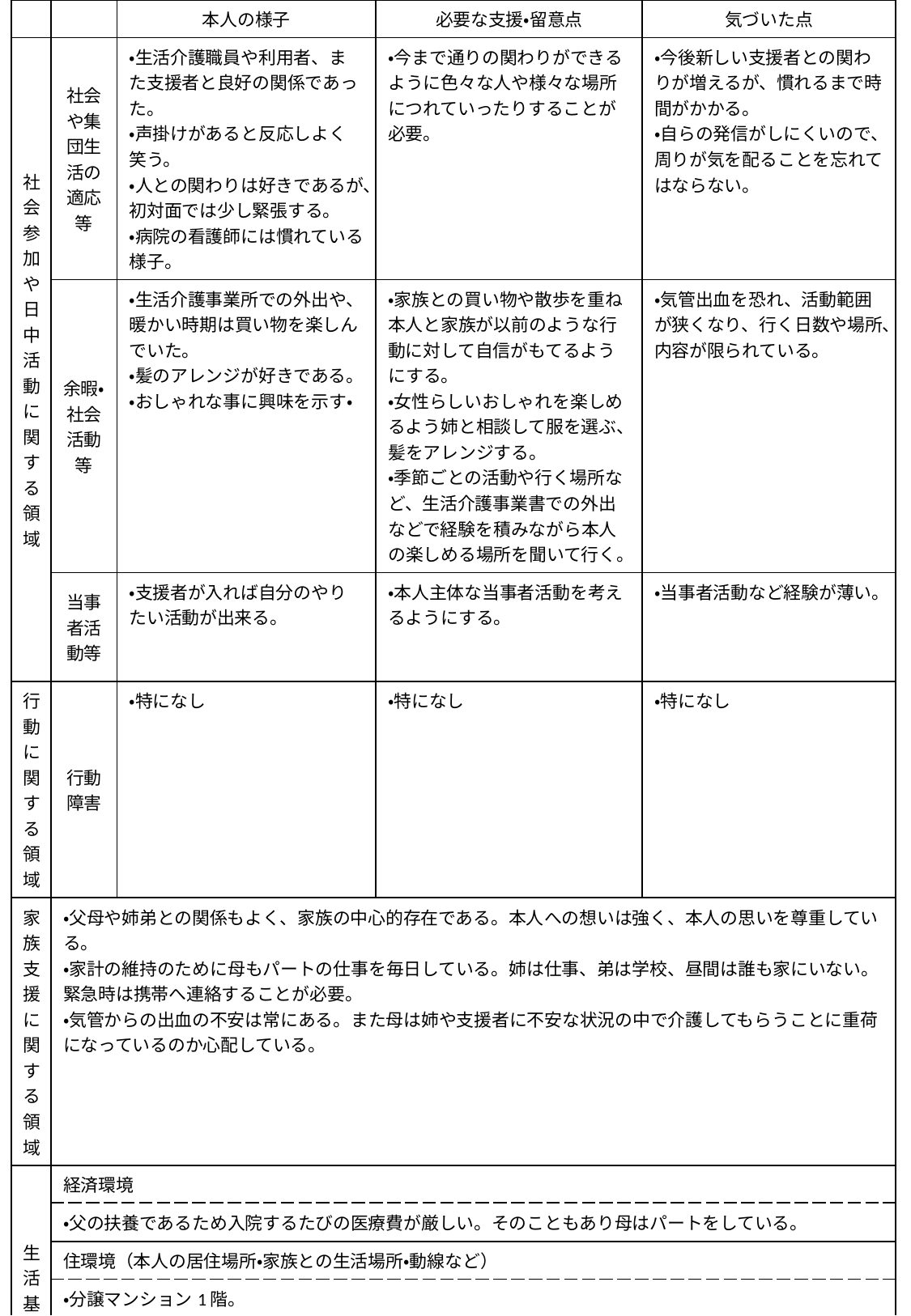

|  |  | 本人の様子 | 必要な支援・留意点 | 気づいた点 |
| --- | --- | --- | --- | --- |
| 社会参加や日中活動に関する領域 | 社会や集団生活の適応等 | ・生活介護職員や利用者、また支援者と良好の関係であった。 ・声掛けがあると反応しよく笑う。 ・人との関わりは好きであるが、初対面では少し緊張する。 ・病院の看護師には慣れている様子。 | ・今まで通りの関わりができるように色々な人や様々な場所につれていったりすることが必要。 | ・今後新しい支援者との関わりが増えるが、慣れるまで時間がかかる。 ・自らの発信がしにくいので、周りが気を配ることを忘れてはならない。 |
|  | 余暇・社会活動等 | ・生活介護事業所での外出や、暖かい時期は買い物を楽しんでいた。 ・髪のアレンジが好きである。 ・おしゃれな事に興味を示す・ | ・家族との買い物や散歩を重ね本人と家族が以前のような行動に対して自信がもてるようにする。 ・女性らしいおしゃれを楽しめるよう姉と相談して服を選ぶ、髪をアレンジする。 ・季節ごとの活動や行く場所など、生活介護事業書での外出などで経験を積みながら本人の楽しめる場所を聞いて行く。 | ・気管出血を恐れ、活動範囲が狭くなり、行く日数や場所、内容が限られている。 |
|  | 当事者活動等 | ・支援者が入れば自分のやりたい活動が出来る。 | ・本人主体な当事者活動を考えるようにする。 | ・当事者活動など経験が薄い。 |
| 行動に関する領域 | 行動障害 | ・特になし | ・特になし | ・特になし |
| 家族支援に関する領域 | ・父母や姉弟との関係もよく、家族の中心的存在である。本人への想いは強く、本人の思いを尊重している。 ・家計の維持のために母もパートの仕事を毎日している。姉は仕事、弟は学校、昼間は誰も家にいない。緊急時は携帯へ連絡することが必要。 ・気管からの出血の不安は常にある。また母は姉や支援者に不安な状況の中で介護してもらうことに重荷になっているのか心配している。 |  |  |  |
| 生活基盤に関する領域 | 経済環境 |  |  |  |
|  | ・父の扶養であるため入院するたびの医療費が厳しい。そのこともあり母はパートをしている。 |  |  |  |
|  | 住環境（本人の居住場所・家族との生活場所・動線など） |  |  |  |
|  | ・分譲マンション1階。 ・家族の距離を感じやすい場所でベッドが置いてある。 ・家族と猫1匹で常明るく楽しい雰囲気が伺える。 ・本人にとって自分の家が一番安心できる場所である。 ・車いすはタイヤを拭き、家でも使用 ・自宅での入浴は狭いため退院後は入浴方法などを意志統一する必要がある。 |  |  |  |
|  | その他 |  |  |  |
|  | ・近隣との関係は良好である ・ショッピングセンターが散歩範囲にある。 |  |  |  |